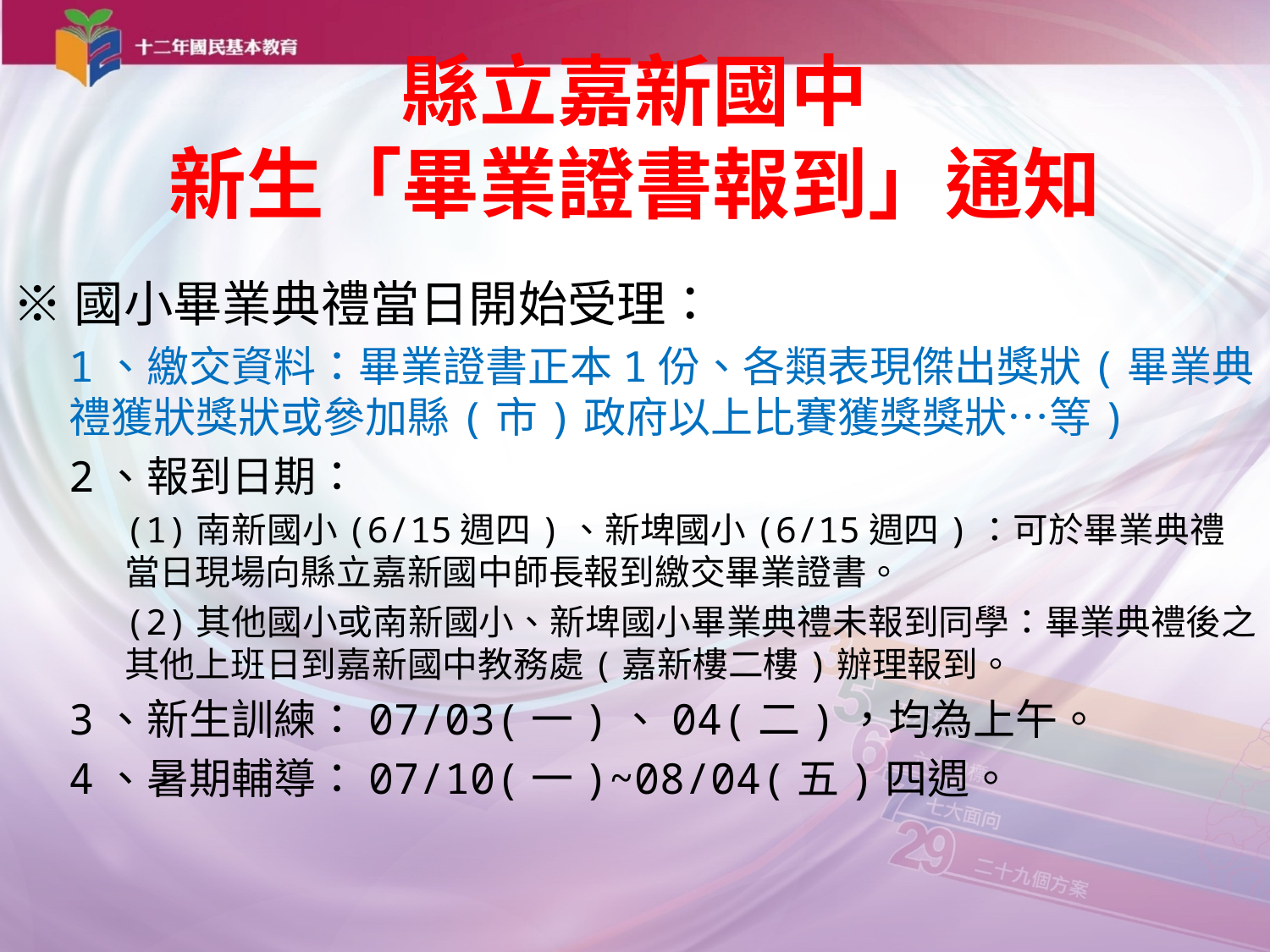

# 縣立嘉新國中 新生「畢業證書報到」通知
※國小畢業典禮當日開始受理：
1、繳交資料：畢業證書正本1份、各類表現傑出獎狀(畢業典禮獲狀獎狀或參加縣(市)政府以上比賽獲獎獎狀…等)
2、報到日期：
(1)南新國小(6/15週四)、新埤國小(6/15週四)：可於畢業典禮當日現場向縣立嘉新國中師長報到繳交畢業證書。
(2)其他國小或南新國小、新埤國小畢業典禮未報到同學：畢業典禮後之其他上班日到嘉新國中教務處(嘉新樓二樓)辦理報到。
3、新生訓練：07/03(一)、04(二)，均為上午。
4、暑期輔導：07/10(一)~08/04(五)四週。